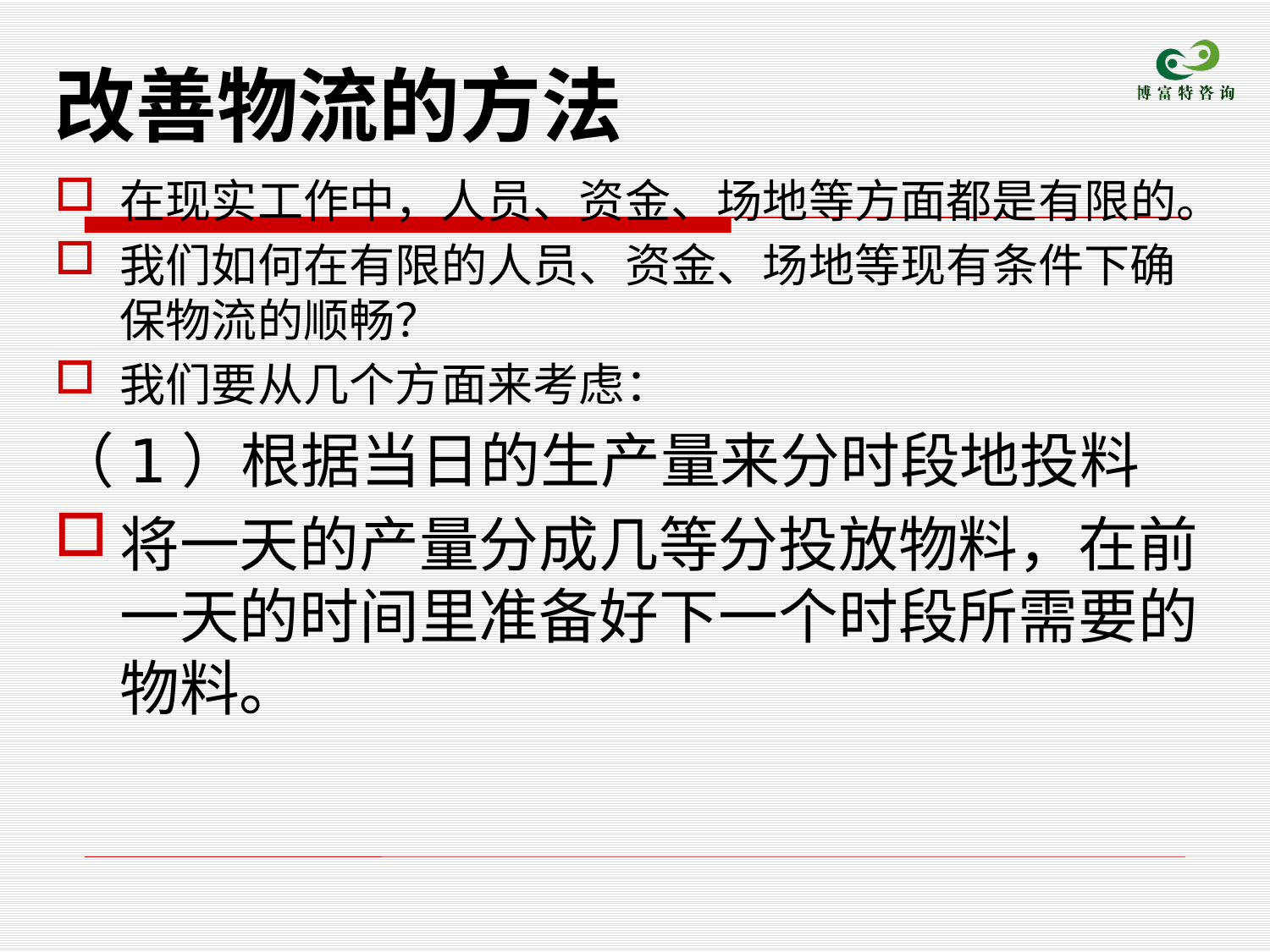

# 改善物流的方法
在现实工作中，人员、资金、场地等方面都是有限的。
我们如何在有限的人员、资金、场地等现有条件下确保物流的顺畅？
我们要从几个方面来考虑：
（1）根据当日的生产量来分时段地投料
将一天的产量分成几等分投放物料，在前一天的时间里准备好下一个时段所需要的物料。
711